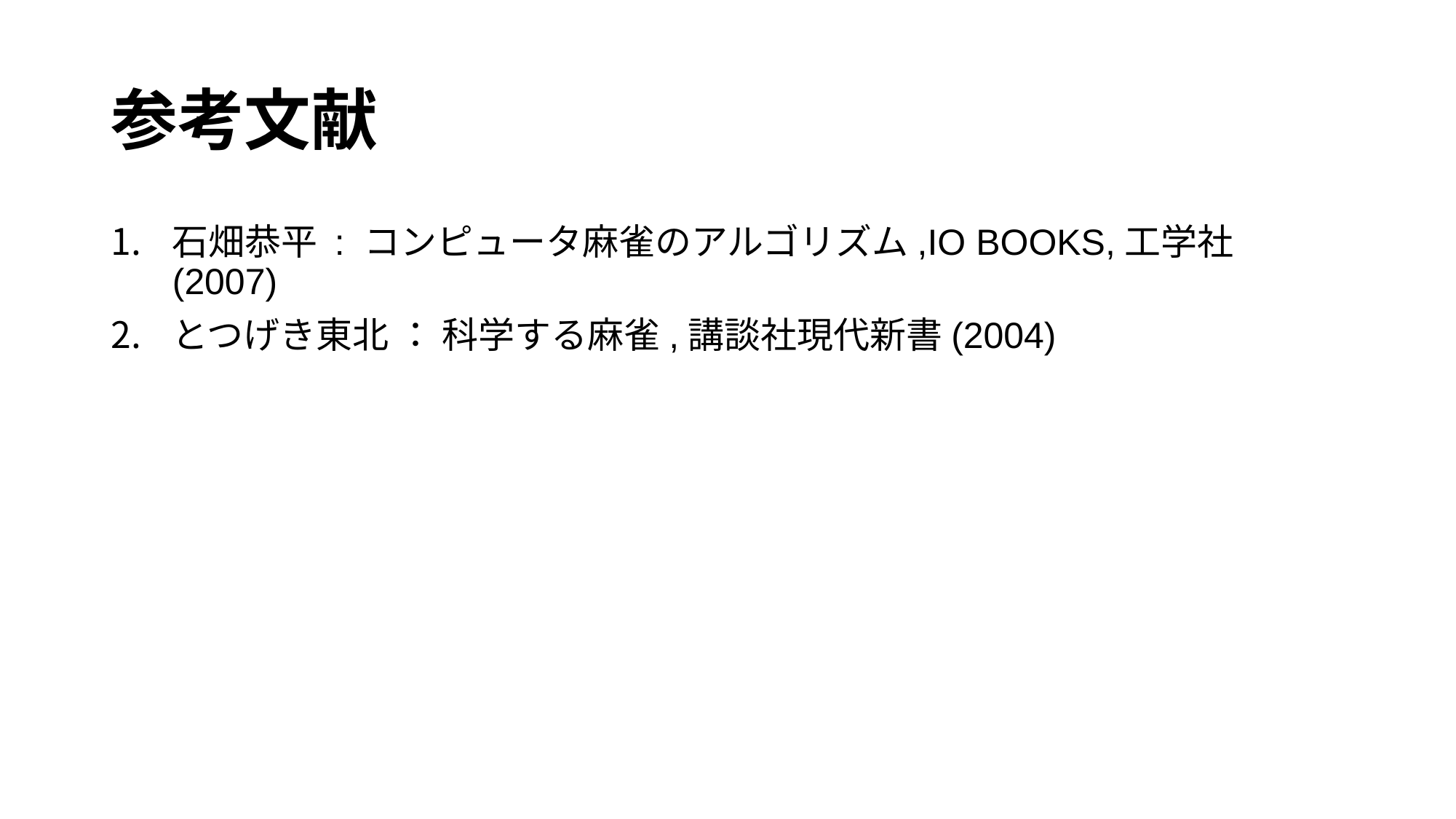

# 参考文献
石畑恭平 : コンピュータ麻雀のアルゴリズム,IO BOOKS,工学社(2007)
とつげき東北 ： 科学する麻雀,講談社現代新書(2004)